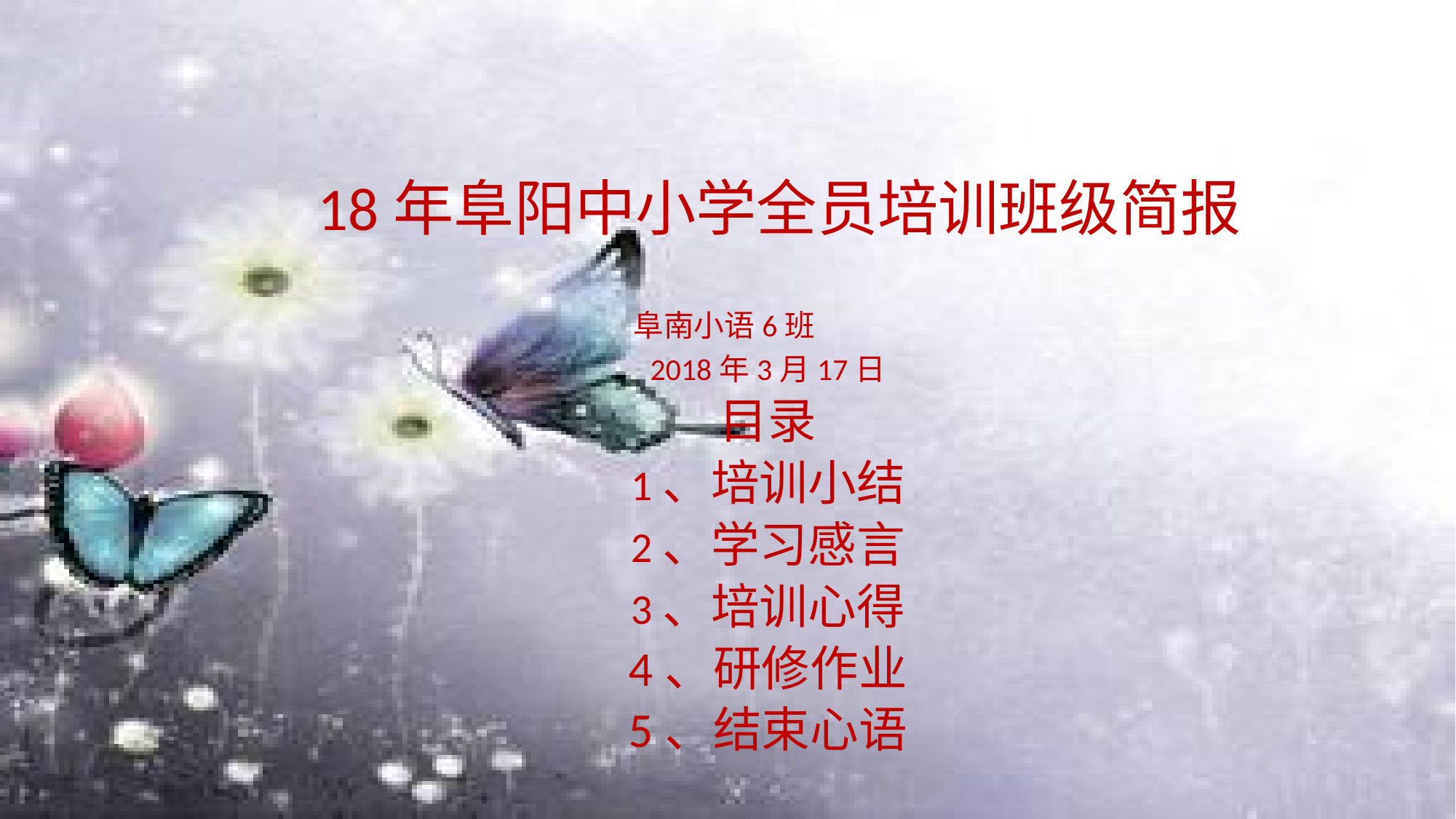

# 18年阜阳中小学全员培训班级简报

阜南小语6班
2018年3月17日
目录
1、培训小结
2、学习感言
3、培训心得
4、研修作业
5、结束心语